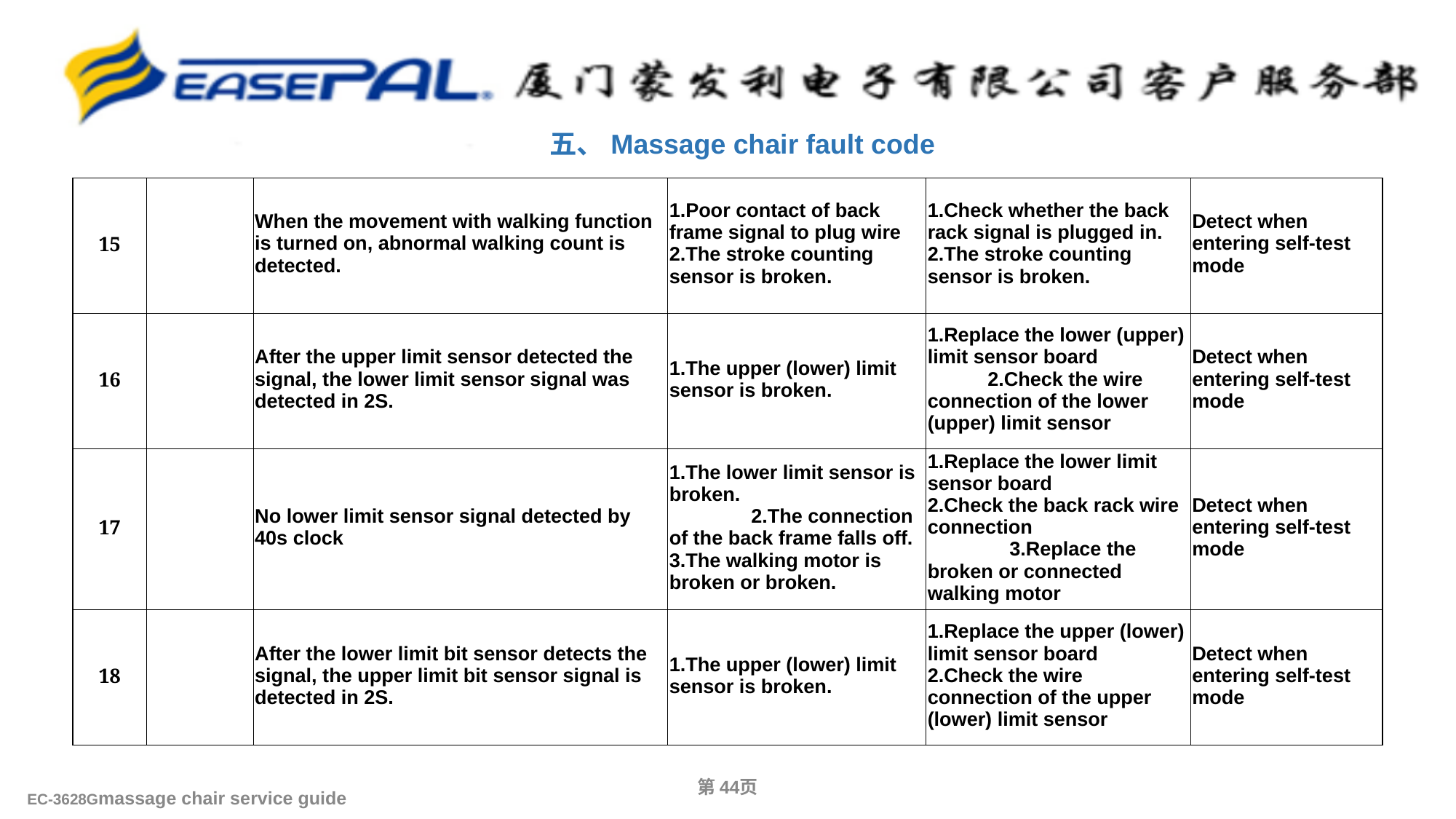

五、Massage chair fault code
| 15 |  | When the movement with walking function is turned on, abnormal walking count is detected. | 1.Poor contact of back frame signal to plug wire 2.The stroke counting sensor is broken. | 1.Check whether the back rack signal is plugged in. 2.The stroke counting sensor is broken. | Detect when entering self-test mode |
| --- | --- | --- | --- | --- | --- |
| 16 |  | After the upper limit sensor detected the signal, the lower limit sensor signal was detected in 2S. | 1.The upper (lower) limit sensor is broken. | 1.Replace the lower (upper) limit sensor board 2.Check the wire connection of the lower (upper) limit sensor | Detect when entering self-test mode |
| 17 |  | No lower limit sensor signal detected by 40s clock | 1.The lower limit sensor is broken. 2.The connection of the back frame falls off. 3.The walking motor is broken or broken. | 1.Replace the lower limit sensor board 2.Check the back rack wire connection 3.Replace the broken or connected walking motor | Detect when entering self-test mode |
| 18 |  | After the lower limit bit sensor detects the signal, the upper limit bit sensor signal is detected in 2S. | 1.The upper (lower) limit sensor is broken. | 1.Replace the upper (lower) limit sensor board 2.Check the wire connection of the upper (lower) limit sensor | Detect when entering self-test mode |
第44页
EC-3628Gmassage chair service guide